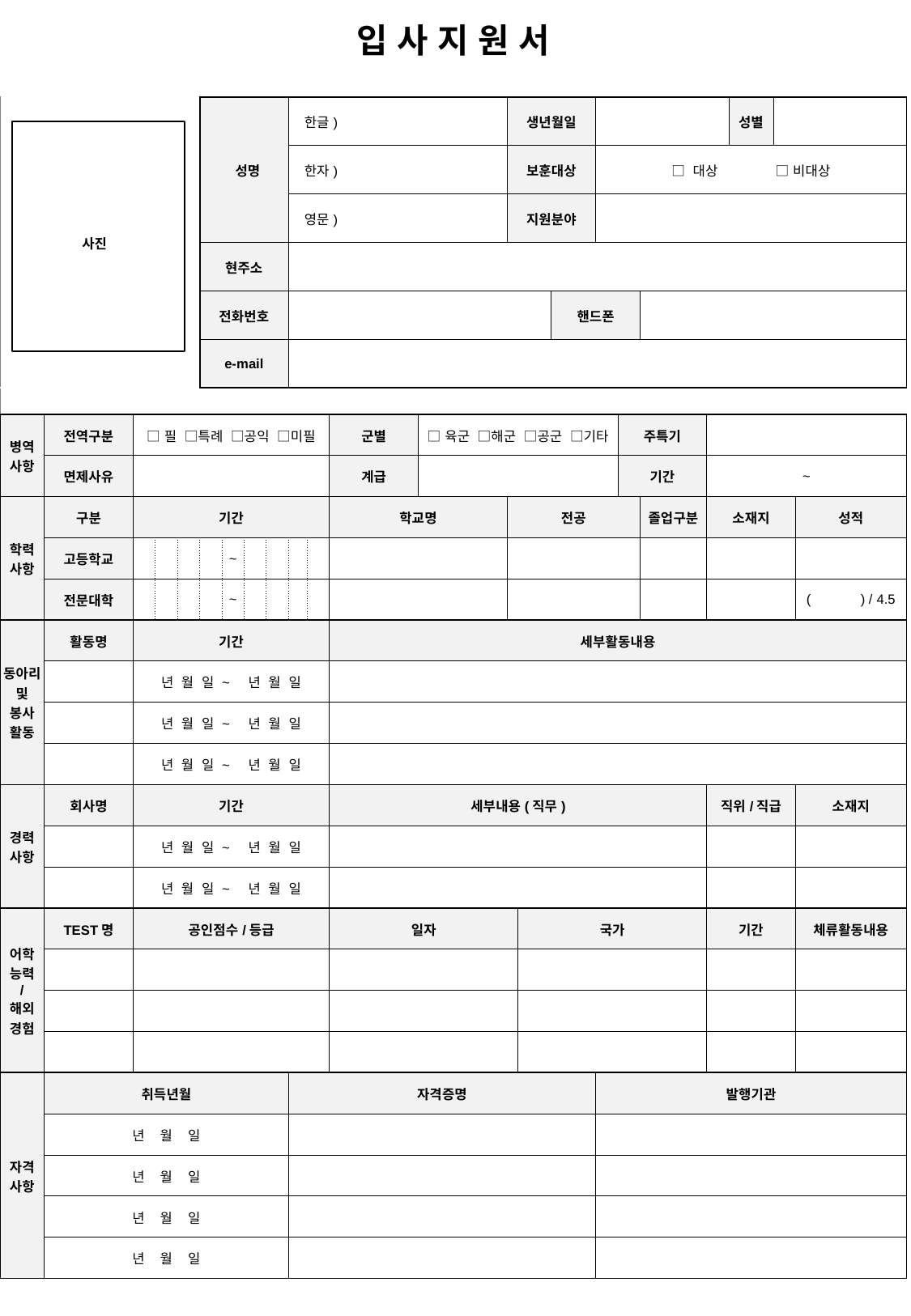

| 입 사 지 원 서 |  |  |  |  |  |  |  |  |  |  |  |  |  |  |  |  |  |  |  |  |  |  |  |  |  |  |  |  |  |  |  |  |  |  |  |  |  |  |  |  |  |
| --- | --- | --- | --- | --- | --- | --- | --- | --- | --- | --- | --- | --- | --- | --- | --- | --- | --- | --- | --- | --- | --- | --- | --- | --- | --- | --- | --- | --- | --- | --- | --- | --- | --- | --- | --- | --- | --- | --- | --- | --- | --- |
|  |  |  |  |  |  |  |  |  |  |  |  |  |  |  |  |  |  |  |  |  |  |  |  |  |  |  |  |  |  |  |  |  |  |  |  |  |  |  |  |  |  |
| 사진 |  |  |  |  |  |  |  |  | 성명 |  |  |  | 한글) |  |  |  |  |  |  |  |  |  | 생년월일 |  |  |  |  |  |  |  |  |  |  | 성별 |  |  |  |  |  |  |  |
|  |  |  |  |  |  |  |  |  |  |  |  |  | 한자) |  |  |  |  |  |  |  |  |  | 보훈대상 |  |  |  |  | □ 대상 □ 비대상 |  |  |  |  |  |  |  |  |  |  |  |  |  |
|  |  |  |  |  |  |  |  |  |  |  |  |  | 영문) |  |  |  |  |  |  |  |  |  | 지원분야 |  |  |  |  |  |  |  |  |  |  |  |  |  |  |  |  |  |  |
|  |  |  |  |  |  |  |  |  | 현주소 |  |  |  |  |  |  |  |  |  |  |  |  |  |  |  |  |  |  |  |  |  |  |  |  |  |  |  |  |  |  |  |  |
|  |  |  |  |  |  |  |  |  | 전화번호 |  |  |  |  |  |  |  |  |  |  |  |  |  |  |  |  | 핸드폰 |  |  |  |  |  |  |  |  |  |  |  |  |  |  |  |
|  |  |  |  |  |  |  |  |  | e-mail |  |  |  |  |  |  |  |  |  |  |  |  |  |  |  |  |  |  |  |  |  |  |  |  |  |  |  |  |  |  |  |  |
|  |  |  |  |  |  |  |  |  |  |  |  |  |  |  |  |  |  |  |  |  |  |  |  |  |  |  |  |  |  |  |  |  |  |  |  |  |  |  |  |  |  |
| 병역 사항 |  | 전역구분 |  |  |  | □필 □특례 □공익 □미필 |  |  |  |  |  |  |  |  | 군별 |  |  |  | □육군 □해군 □공군 □기타 |  |  |  |  |  |  |  |  |  | 주특기 |  |  |  |  |  |  |  |  |  |  |  |  |
|  |  | 면제사유 |  |  |  |  |  |  |  |  |  |  |  |  | 계급 |  |  |  |  |  |  |  |  |  |  |  |  |  | 기간 |  |  |  | ~ |  |  |  |  |  |  |  |  |
| 학력 사항 |  | 구분 |  |  |  | 기간 |  |  |  |  |  |  |  |  | 학교명 |  |  |  |  |  |  |  | 전공 |  |  |  |  |  |  | 졸업구분 |  |  | 소재지 |  |  |  | 성적 |  |  |  |  |
|  |  | 고등학교 |  |  |  |  |  |  |  | ~ |  |  |  |  |  |  |  |  |  |  |  |  |  |  |  |  |  |  |  |  |  |  |  |  |  |  |  |  |  |  |  |
|  |  | 전문대학 |  |  |  |  |  |  |  | ~ |  |  |  |  |  |  |  |  |  |  |  |  |  |  |  |  |  |  |  |  |  |  |  |  |  |  | ( ) / 4.5 |  |  |  |  |
| 동아리 및 봉사 활동 |  | 활동명 |  |  |  | 기간 |  |  |  |  |  |  |  |  | 세부활동내용 |  |  |  |  |  |  |  |  |  |  |  |  |  |  |  |  |  |  |  |  |  |  |  |  |  |  |
|  |  |  |  |  |  | 년 월 일 ~ 년 월 일 |  |  |  |  |  |  |  |  |  |  |  |  |  |  |  |  |  |  |  |  |  |  |  |  |  |  |  |  |  |  |  |  |  |  |  |
|  |  |  |  |  |  | 년 월 일 ~ 년 월 일 |  |  |  |  |  |  |  |  |  |  |  |  |  |  |  |  |  |  |  |  |  |  |  |  |  |  |  |  |  |  |  |  |  |  |  |
|  |  |  |  |  |  | 년 월 일 ~ 년 월 일 |  |  |  |  |  |  |  |  |  |  |  |  |  |  |  |  |  |  |  |  |  |  |  |  |  |  |  |  |  |  |  |  |  |  |  |
| 경력 사항 |  | 회사명 |  |  |  | 기간 |  |  |  |  |  |  |  |  | 세부내용(직무) |  |  |  |  |  |  |  |  |  |  |  |  |  |  |  |  |  | 직위/직급 |  |  |  | 소재지 |  |  |  |  |
|  |  |  |  |  |  | 년 월 일 ~ 년 월 일 |  |  |  |  |  |  |  |  |  |  |  |  |  |  |  |  |  |  |  |  |  |  |  |  |  |  |  |  |  |  |  |  |  |  |  |
|  |  |  |  |  |  | 년 월 일 ~ 년 월 일 |  |  |  |  |  |  |  |  |  |  |  |  |  |  |  |  |  |  |  |  |  |  |  |  |  |  |  |  |  |  |  |  |  |  |  |
| 어학 능력 / 해외 경험 |  | TEST명 |  |  |  | 공인점수/등급 |  |  |  |  |  |  |  |  | 일자 |  |  |  |  |  |  |  |  | 국가 |  |  |  |  |  |  |  |  | 기간 |  |  |  | 체류활동내용 |  |  |  |  |
|  |  |  |  |  |  |  |  |  |  |  |  |  |  |  |  |  |  |  |  |  |  |  |  |  |  |  |  |  |  |  |  |  |  |  |  |  |  |  |  |  |  |
|  |  |  |  |  |  |  |  |  |  |  |  |  |  |  |  |  |  |  |  |  |  |  |  |  |  |  |  |  |  |  |  |  |  |  |  |  |  |  |  |  |  |
|  |  |  |  |  |  |  |  |  |  |  |  |  |  |  |  |  |  |  |  |  |  |  |  |  |  |  |  |  |  |  |  |  |  |  |  |  |  |  |  |  |  |
| 자격 사항 |  | 취득년월 |  |  |  |  |  |  |  |  |  |  | 자격증명 |  |  |  |  |  |  |  |  |  |  |  |  |  |  | 발행기관 |  |  |  |  |  |  |  |  |  |  |  |  |  |
|  |  | 년 월 일 |  |  |  |  |  |  |  |  |  |  |  |  |  |  |  |  |  |  |  |  |  |  |  |  |  |  |  |  |  |  |  |  |  |  |  |  |  |  |  |
|  |  | 년 월 일 |  |  |  |  |  |  |  |  |  |  |  |  |  |  |  |  |  |  |  |  |  |  |  |  |  |  |  |  |  |  |  |  |  |  |  |  |  |  |  |
|  |  | 년 월 일 |  |  |  |  |  |  |  |  |  |  |  |  |  |  |  |  |  |  |  |  |  |  |  |  |  |  |  |  |  |  |  |  |  |  |  |  |  |  |  |
|  |  | 년 월 일 |  |  |  |  |  |  |  |  |  |  |  |  |  |  |  |  |  |  |  |  |  |  |  |  |  |  |  |  |  |  |  |  |  |  |  |  |  |  |  |